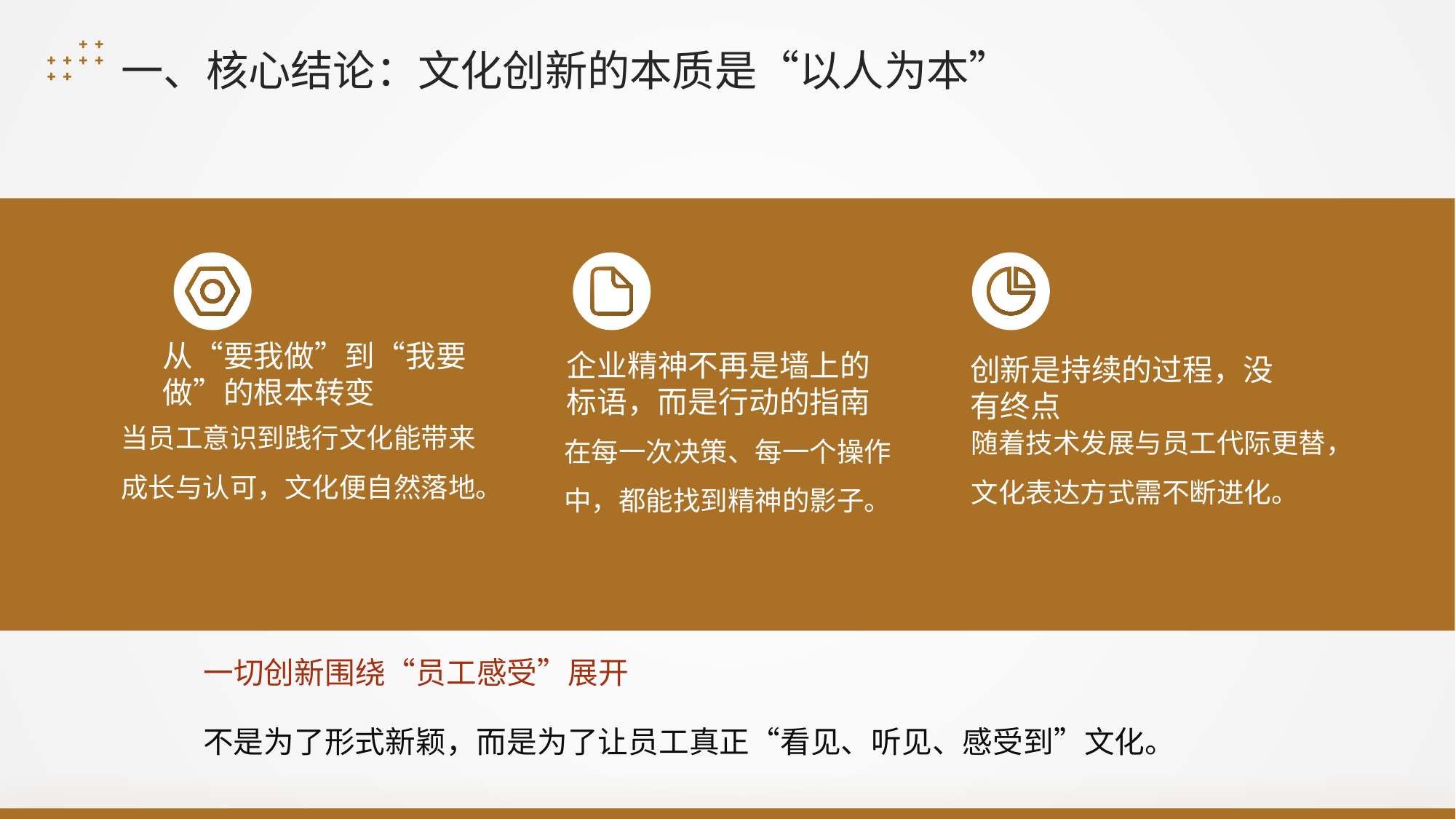

一、核心结论：文化创新的本质是“以人为本”

从“要我做”到“我要做”的根本转变
企业精神不再是墙上的标语，而是行动的指南
创新是持续的过程，没有终点
当员工意识到践行文化能带来成长与认可，文化便自然落地。
随着技术发展与员工代际更替，文化表达方式需不断进化。
在每一次决策、每一个操作中，都能找到精神的影子。
一切创新围绕“员工感受”展开
不是为了形式新颖，而是为了让员工真正“看见、听见、感受到”文化。